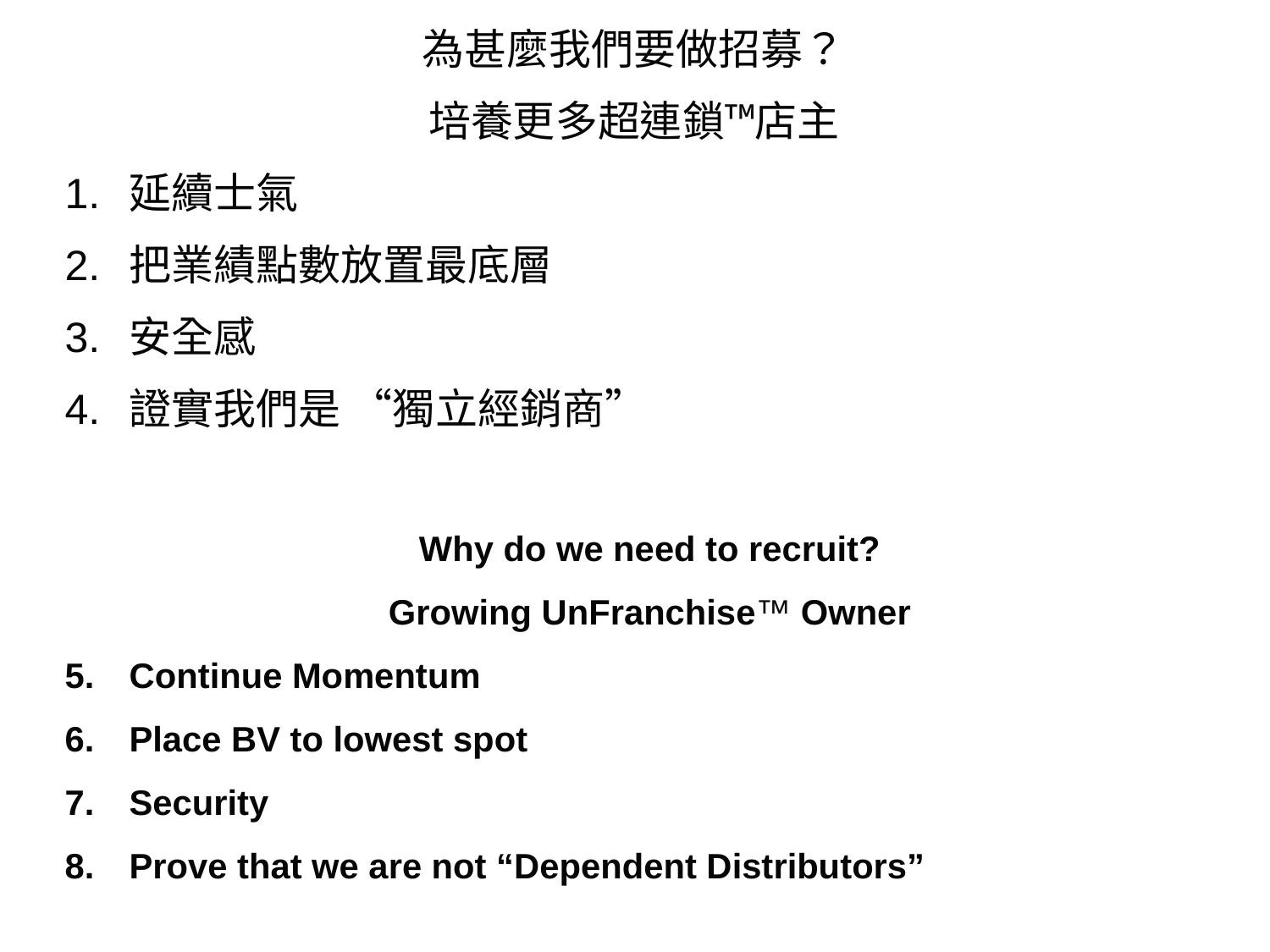

為甚麼我們要做招募？
培養更多超連鎖™店主
延續士氣
把業績點數放置最底層
安全感
證實我們是 “獨立經銷商”

Why do we need to recruit?
Growing UnFranchise™ Owner
Continue Momentum
Place BV to lowest spot
Security
Prove that we are not “Dependent Distributors”